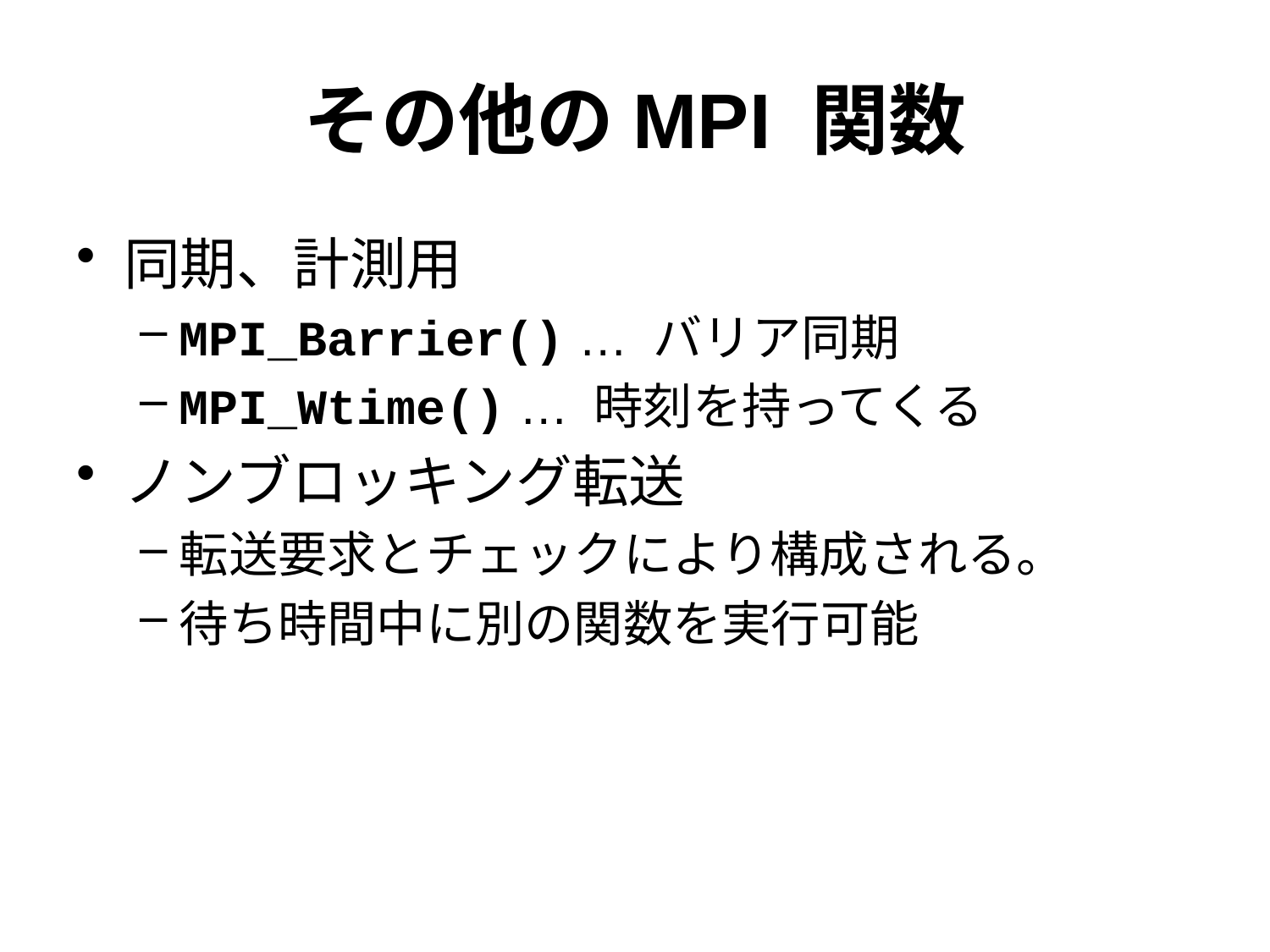

# その他のMPI 関数
同期、計測用
MPI_Barrier() … バリア同期
MPI_Wtime() … 時刻を持ってくる
ノンブロッキング転送
転送要求とチェックにより構成される。
待ち時間中に別の関数を実行可能